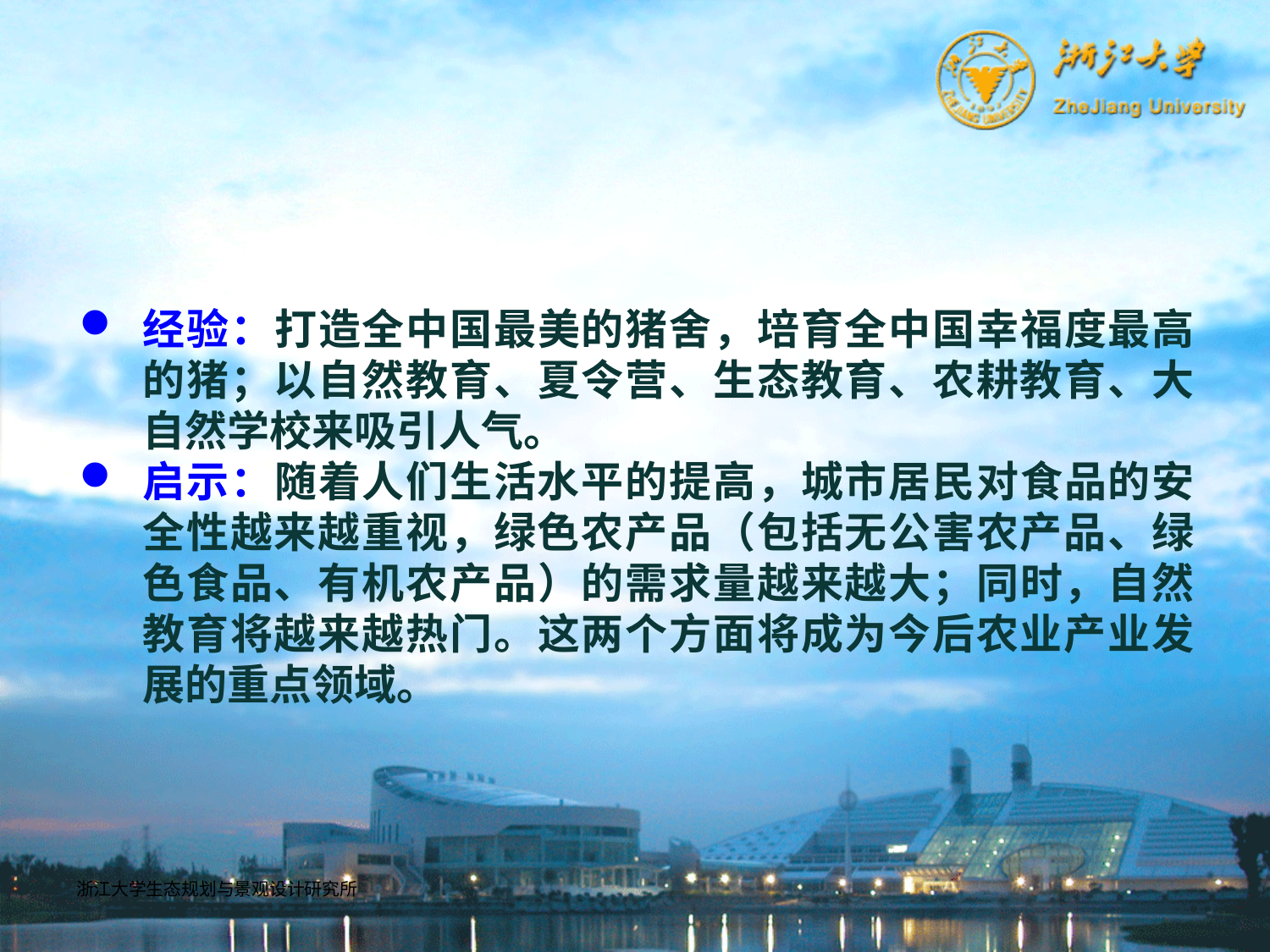

经验：打造全中国最美的猪舍，培育全中国幸福度最高的猪；以自然教育、夏令营、生态教育、农耕教育、大自然学校来吸引人气。
启示：随着人们生活水平的提高，城市居民对食品的安全性越来越重视，绿色农产品（包括无公害农产品、绿色食品、有机农产品）的需求量越来越大；同时，自然教育将越来越热门。这两个方面将成为今后农业产业发展的重点领域。
浙江大学生态规划与景观设计研究所